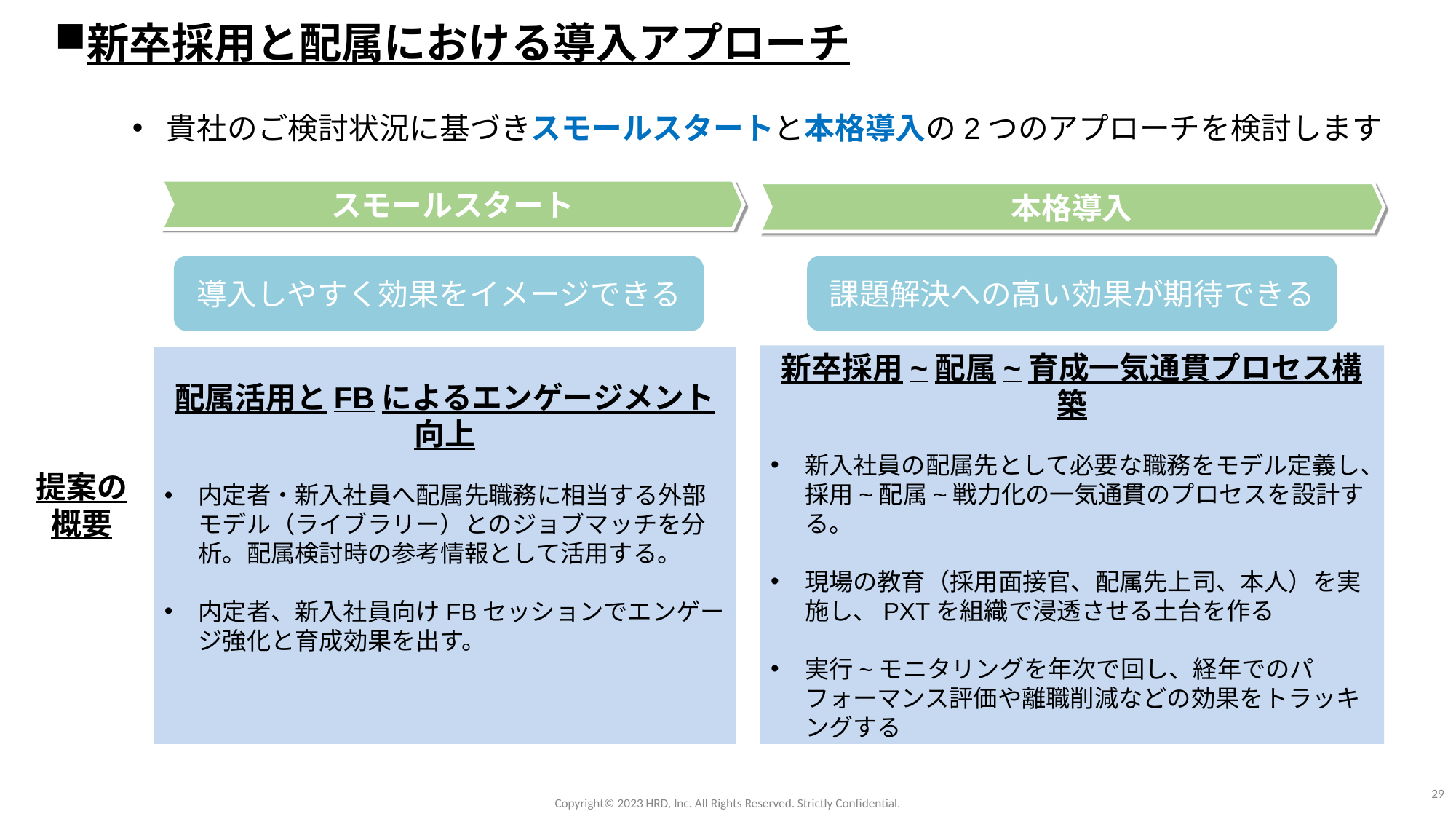

新卒採用と配属における導入アプローチ
貴社のご検討状況に基づきスモールスタートと本格導入の2つのアプローチを検討します

スモールスタート
本格導入
導入しやすく効果をイメージできる
課題解決への高い効果が期待できる
新卒採用~配属~育成一気通貫プロセス構築

新入社員の配属先として必要な職務をモデル定義し、採用~配属~戦力化の一気通貫のプロセスを設計する。

現場の教育（採用面接官、配属先上司、本人）を実施し、PXTを組織で浸透させる土台を作る

実行~モニタリングを年次で回し、経年でのパフォーマンス評価や離職削減などの効果をトラッキングする
配属活用とFBによるエンゲージメント向上

内定者・新入社員へ配属先職務に相当する外部モデル（ライブラリー）とのジョブマッチを分析。配属検討時の参考情報として活用する。

内定者、新入社員向けFBセッションでエンゲージ強化と育成効果を出す。

提案の概要
29
Copyright©️ 2023 HRD, Inc. All Rights Reserved. Strictly Confidential.